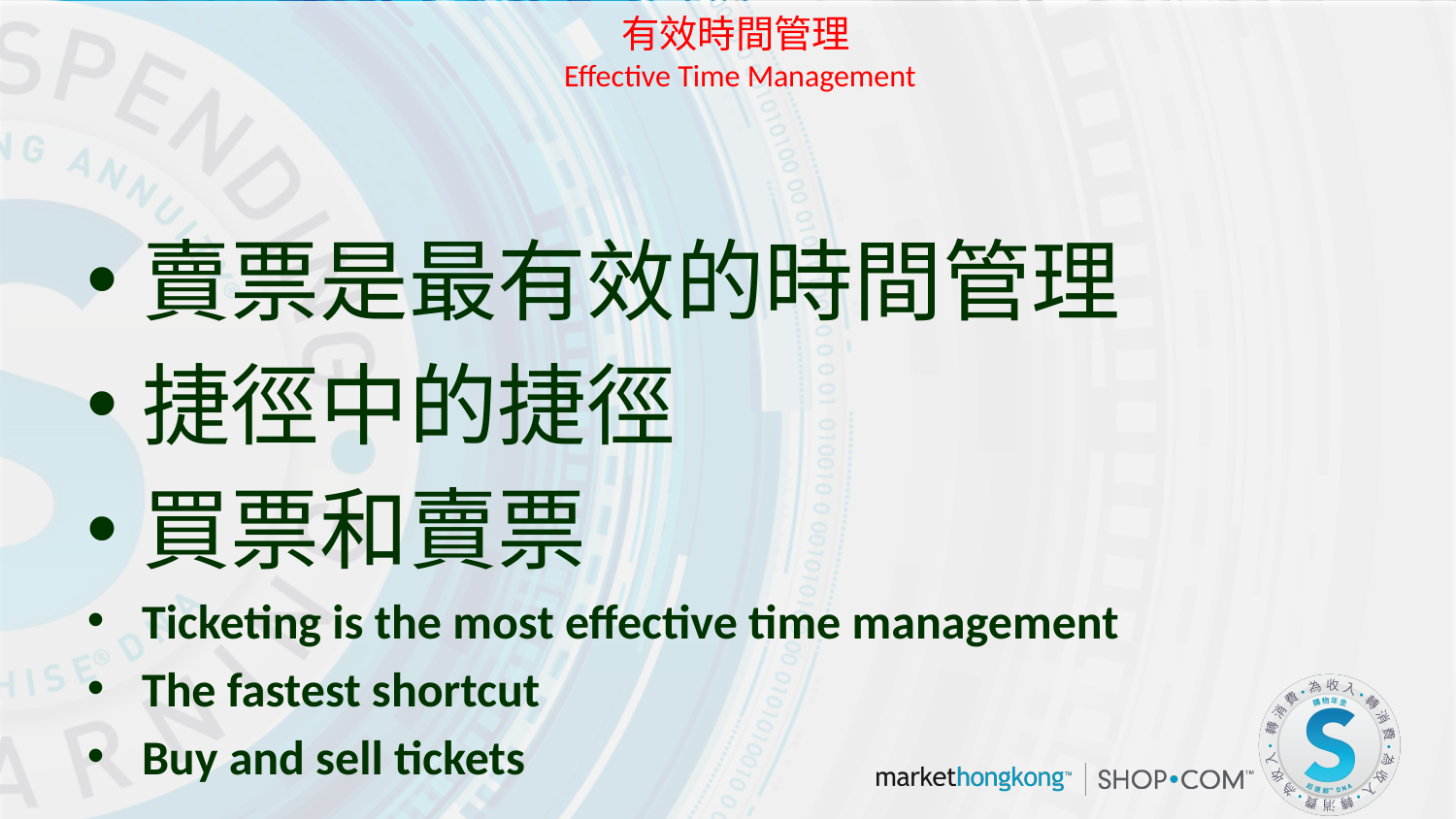

# 有效時間管理 Effective Time Management
賣票是最有效的時間管理
捷徑中的捷徑
買票和賣票
Ticketing is the most effective time management
The fastest shortcut
Buy and sell tickets